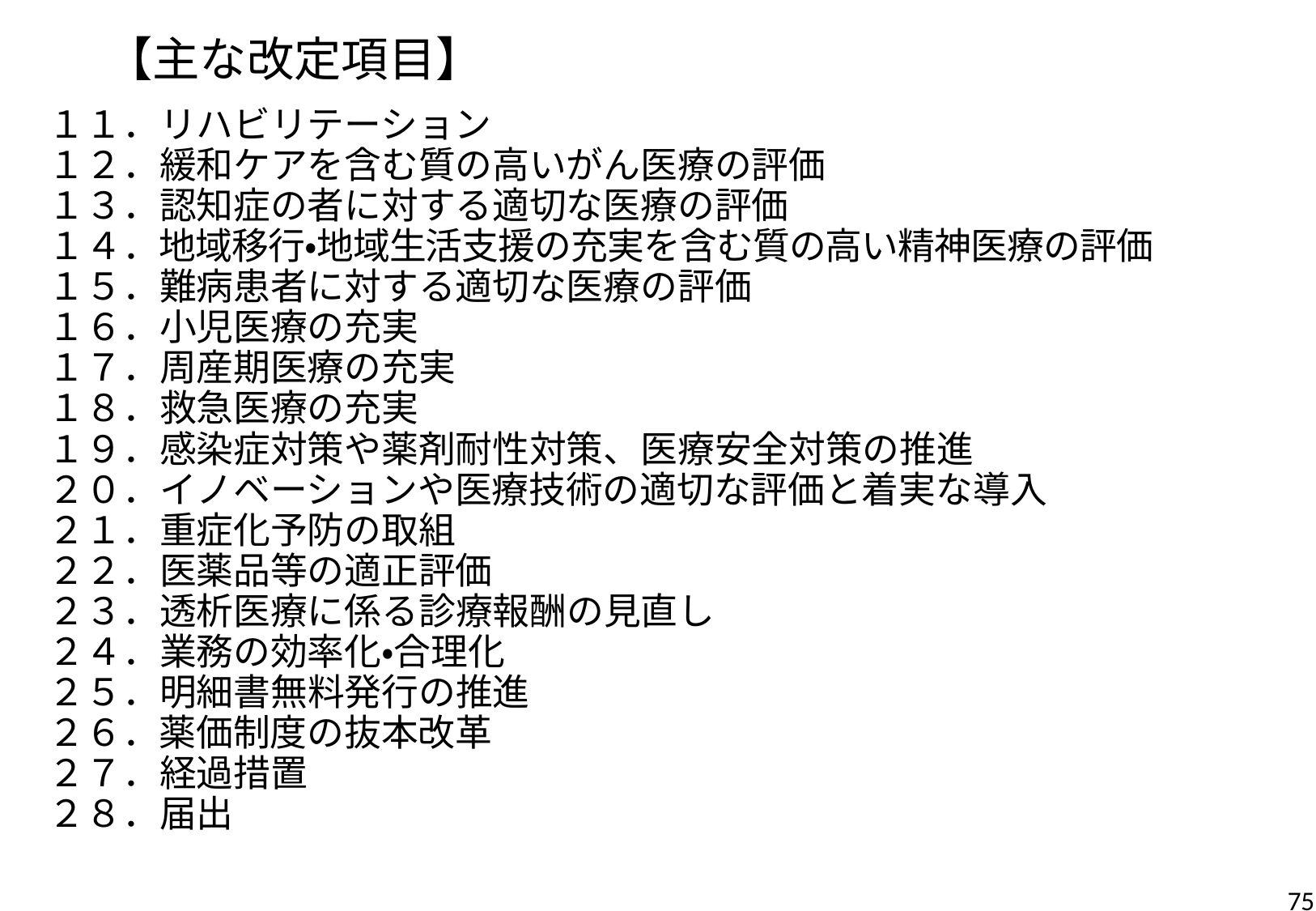

# 【主な改定項目】
１１．リハビリテーション
１２．緩和ケアを含む質の高いがん医療の評価
１３．認知症の者に対する適切な医療の評価
１４．地域移行・地域生活支援の充実を含む質の高い精神医療の評価
１５．難病患者に対する適切な医療の評価
１６．小児医療の充実
１７．周産期医療の充実
１８．救急医療の充実
１９．感染症対策や薬剤耐性対策、医療安全対策の推進
２０．イノベーションや医療技術の適切な評価と着実な導入
２１．重症化予防の取組
２２．医薬品等の適正評価
２３．透析医療に係る診療報酬の見直し
２４．業務の効率化・合理化
２５．明細書無料発行の推進
２６．薬価制度の抜本改革
２７．経過措置
２８．届出
75